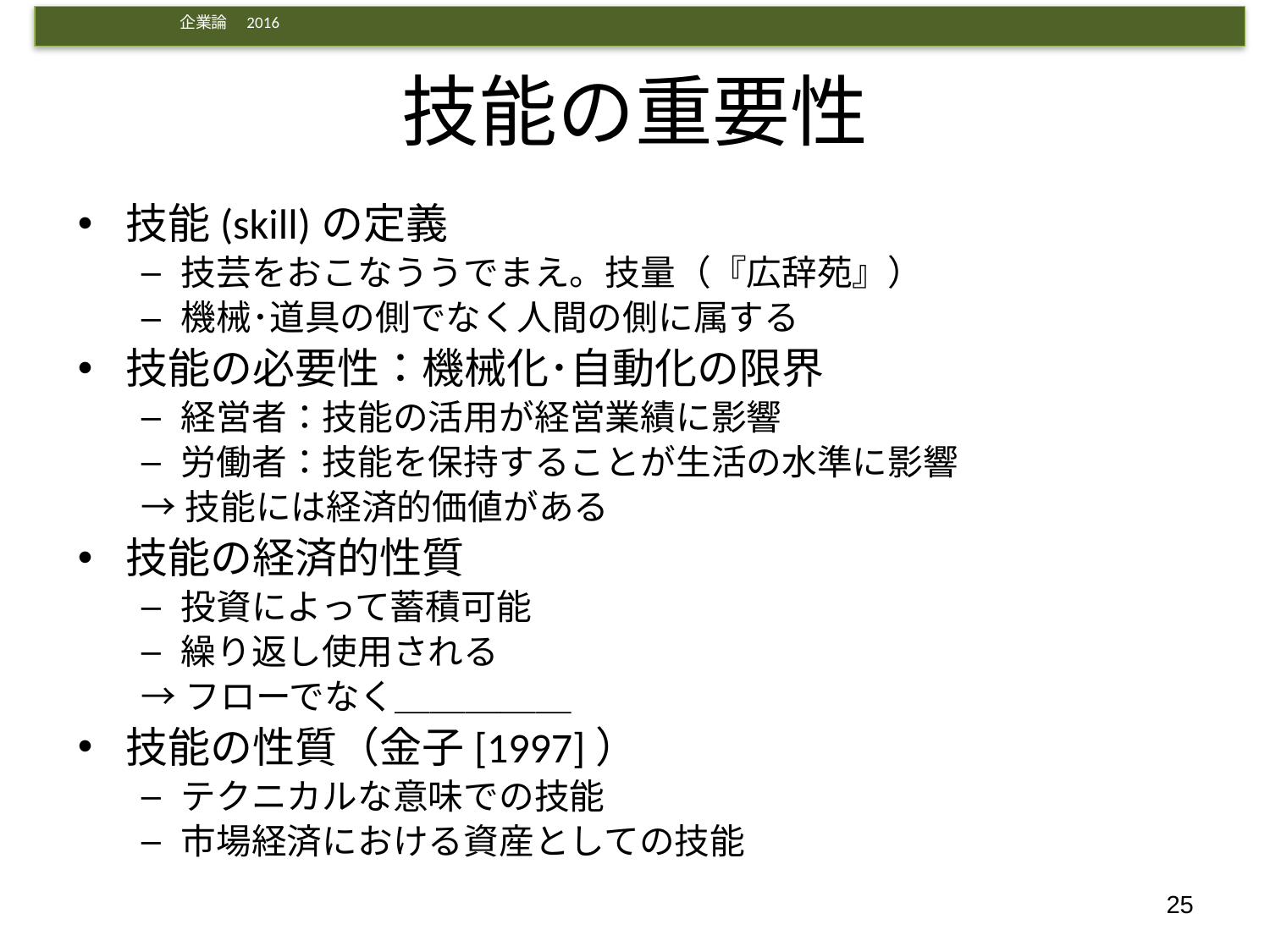

# 技能の重要性
技能(skill)の定義
技芸をおこなううでまえ。技量（『広辞苑』）
機械･道具の側でなく人間の側に属する
技能の必要性：機械化･自動化の限界
経営者：技能の活用が経営業績に影響
労働者：技能を保持することが生活の水準に影響
→技能には経済的価値がある
技能の経済的性質
投資によって蓄積可能
繰り返し使用される
→フローでなく＿＿＿＿＿
技能の性質（金子[1997]）
テクニカルな意味での技能
市場経済における資産としての技能

25